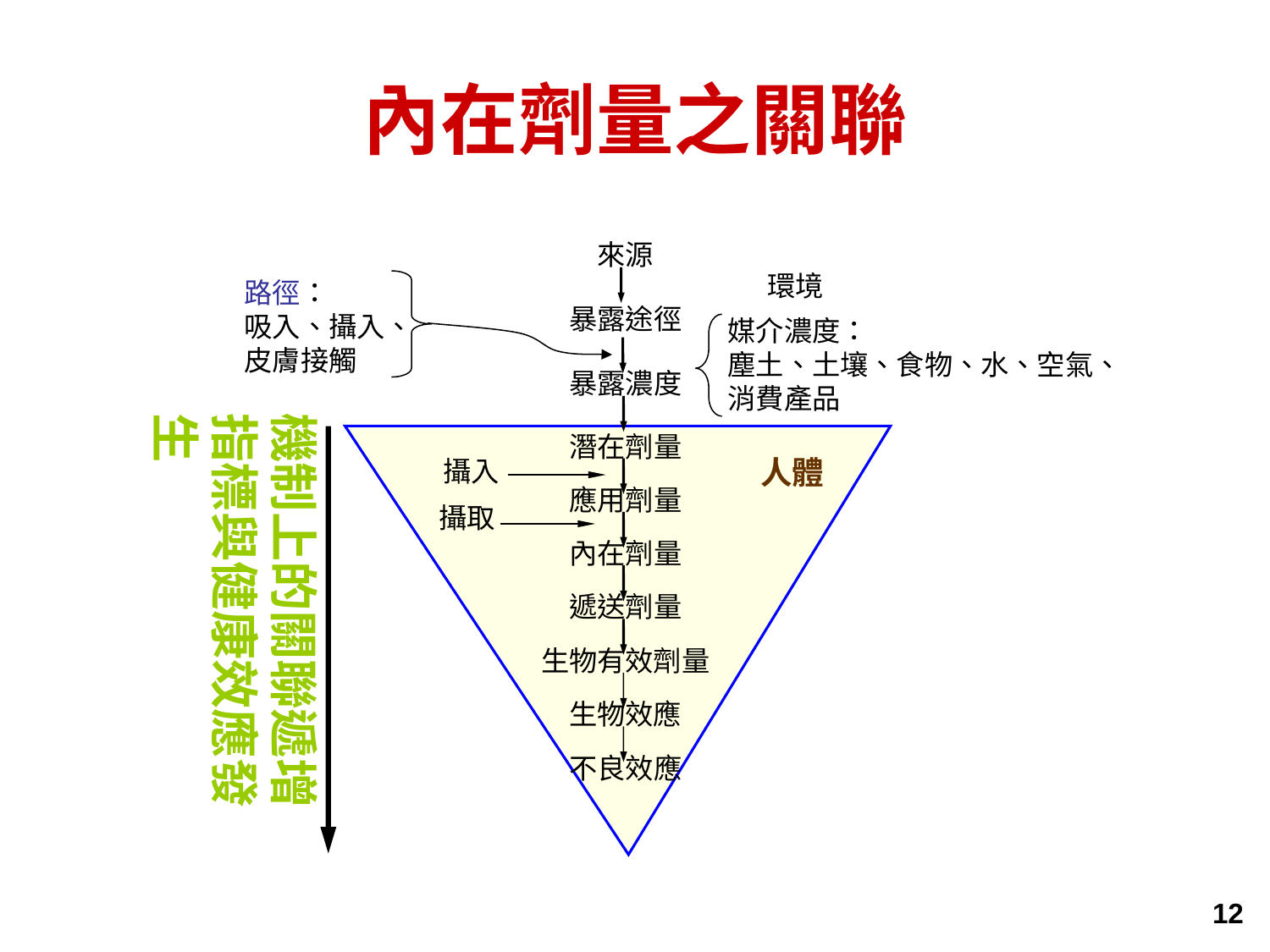

# 內在劑量之關聯

來源
環境

路徑：
吸入、攝入、皮膚接觸

暴露途徑
媒介濃度：
塵土、土壤、食物、水、空氣、消費產品

暴露濃度

潛在劑量

人體
攝入

應用劑量
攝取

內在劑量

遞送劑量

生物有效劑量

生物效應

不良效應
機制上的關聯遞增
指標與健康效應發生

12